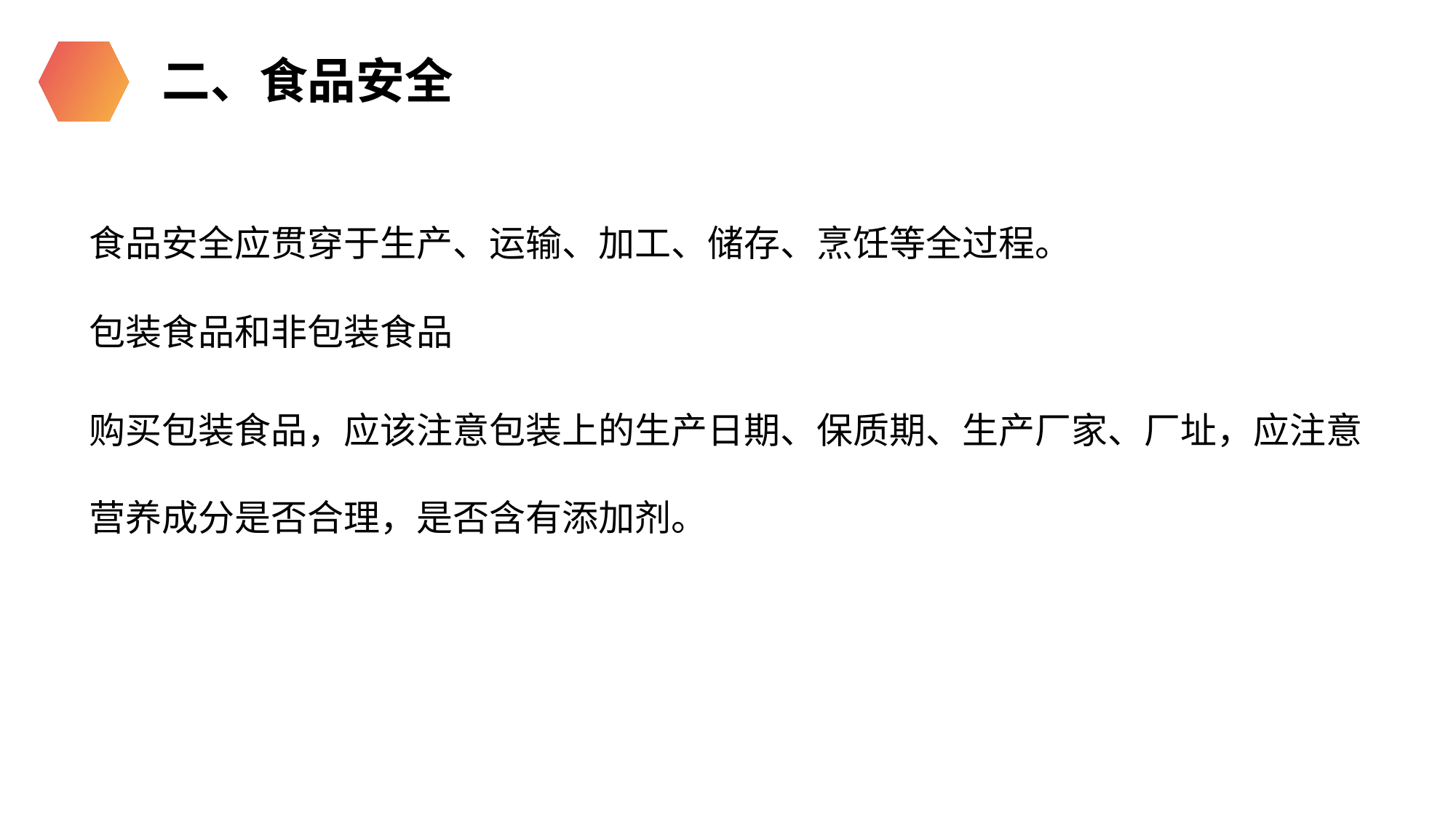

二、食品安全
食品安全应贯穿于生产、运输、加工、储存、烹饪等全过程。
包装食品和非包装食品
购买包装食品，应该注意包装上的生产日期、保质期、生产厂家、厂址，应注意营养成分是否合理，是否含有添加剂。